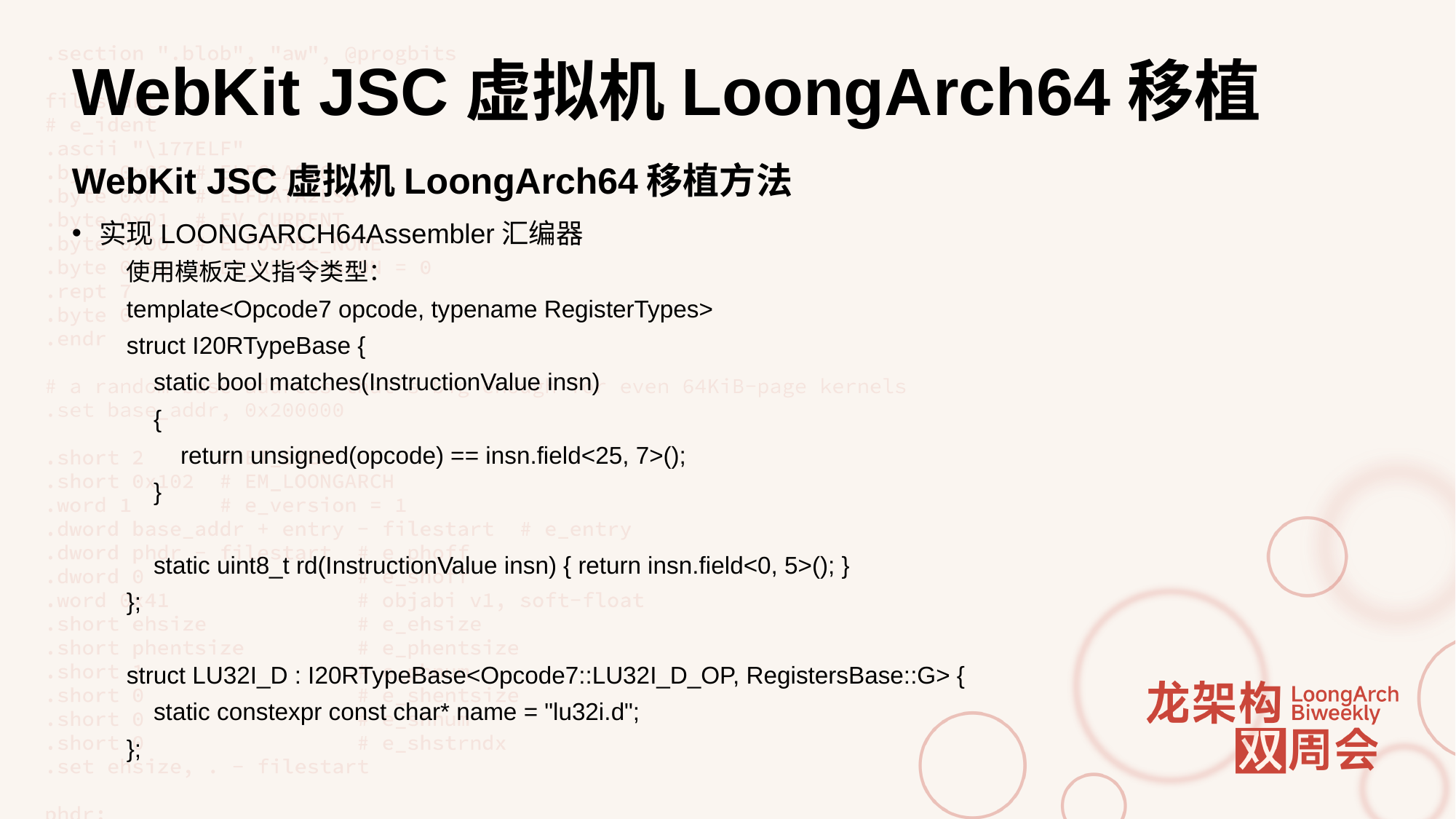

# WebKit JSC虚拟机LoongArch64移植
WebKit JSC虚拟机LoongArch64移植方法
实现LOONGARCH64Assembler汇编器
使用模板定义指令类型：
template<Opcode7 opcode, typename RegisterTypes>
struct I20RTypeBase {
    static bool matches(InstructionValue insn)
    {
        return unsigned(opcode) == insn.field<25, 7>();
    }

    static uint8_t rd(InstructionValue insn) { return insn.field<0, 5>(); }
};

struct LU32I_D : I20RTypeBase<Opcode7::LU32I_D_OP, RegistersBase::G> {
    static constexpr const char* name = "lu32i.d";
};